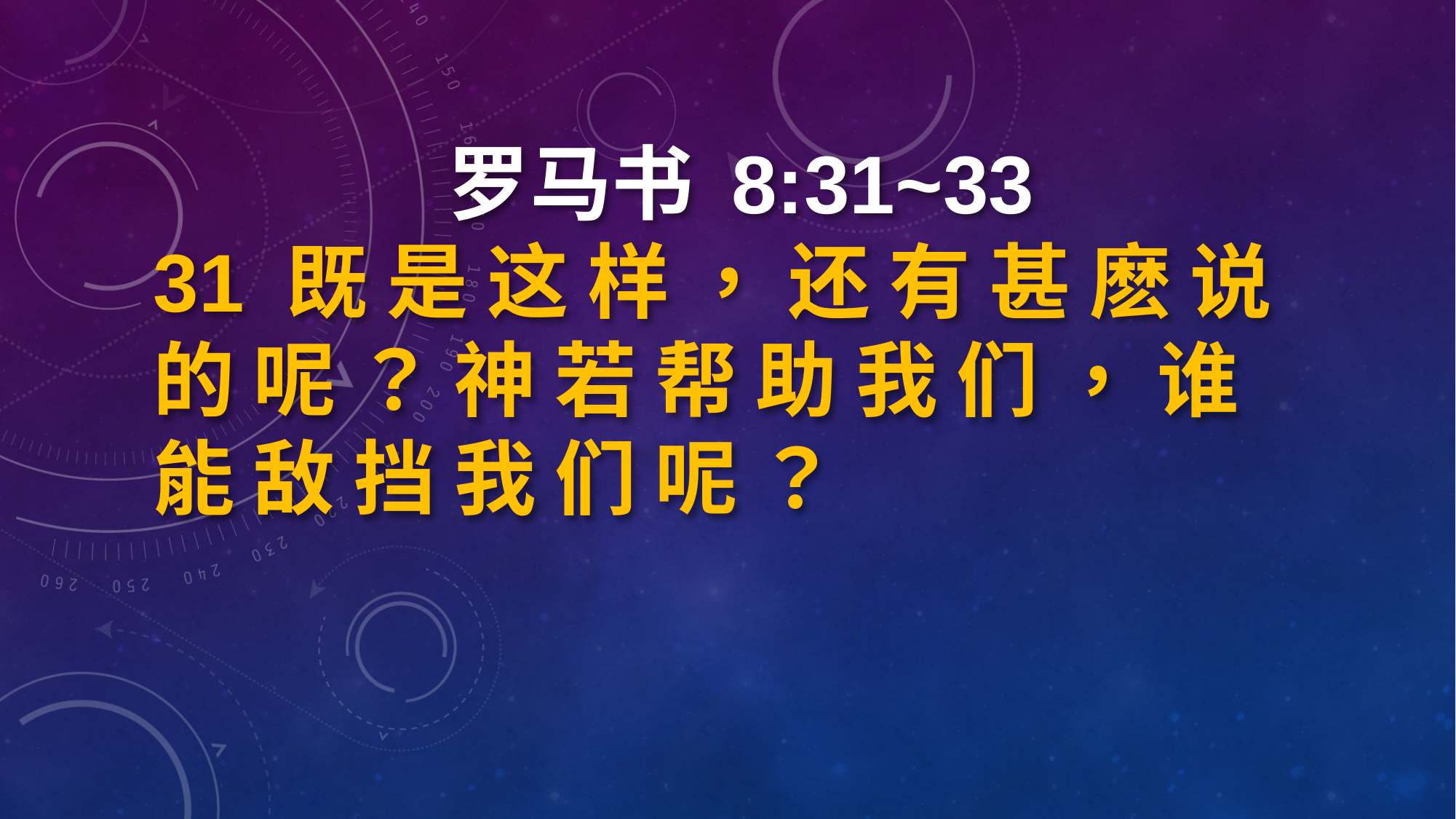

罗马书 8:31~33
31 既 是 这 样 ， 还 有 甚 麽 说 的 呢 ？ 神 若 帮 助 我 们 ， 谁 能 敌 挡 我 们 呢 ？